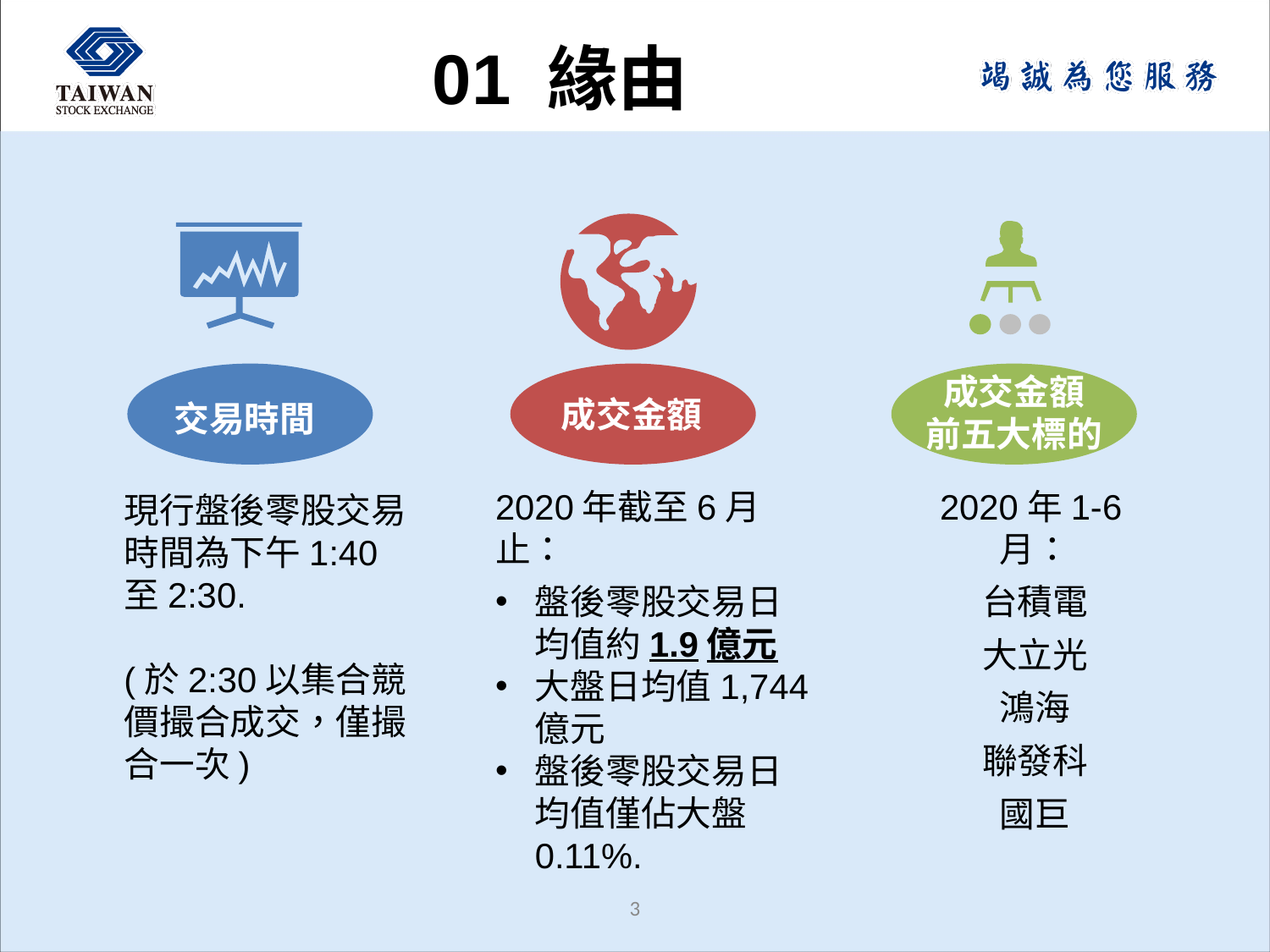

01 緣由

成交金額
前五大標的
成交金額
交易時間
2020年截至6月止：
盤後零股交易日均值約1.9億元
大盤日均值1,744億元
盤後零股交易日均值僅佔大盤0.11%.
2020年1-6月：
台積電
大立光
鴻海
聯發科
國巨
現行盤後零股交易時間為下午1:40至2:30.

(於2:30以集合競價撮合成交，僅撮合一次)
3